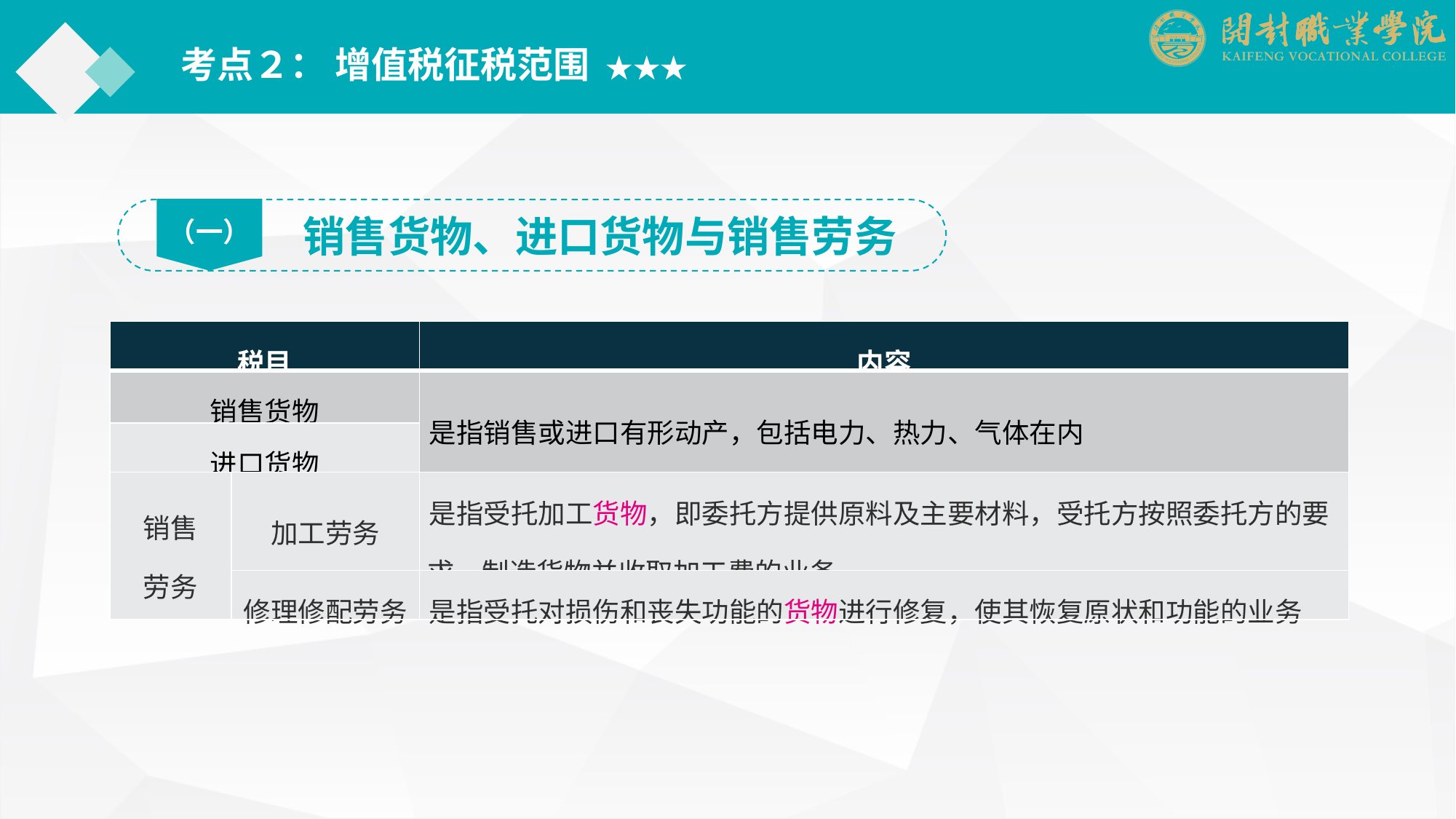

考点２： 增值税征税范围  ★★★
（一）

销售货物、进口货物与销售劳务
| 税目 |  | 内容 |
| --- | --- | --- |
| 销售货物 |  | 是指销售或进口有形动产，包括电力、热力、气体在内 |
| 进口货物 |  |  |
| 销售 劳务 | 加工劳务 | 是指受托加工货物，即委托方提供原料及主要材料，受托方按照委托方的要求，制造货物并收取加工费的业务 |
|  | 修理修配劳务 | 是指受托对损伤和丧失功能的货物进行修复，使其恢复原状和功能的业务 |